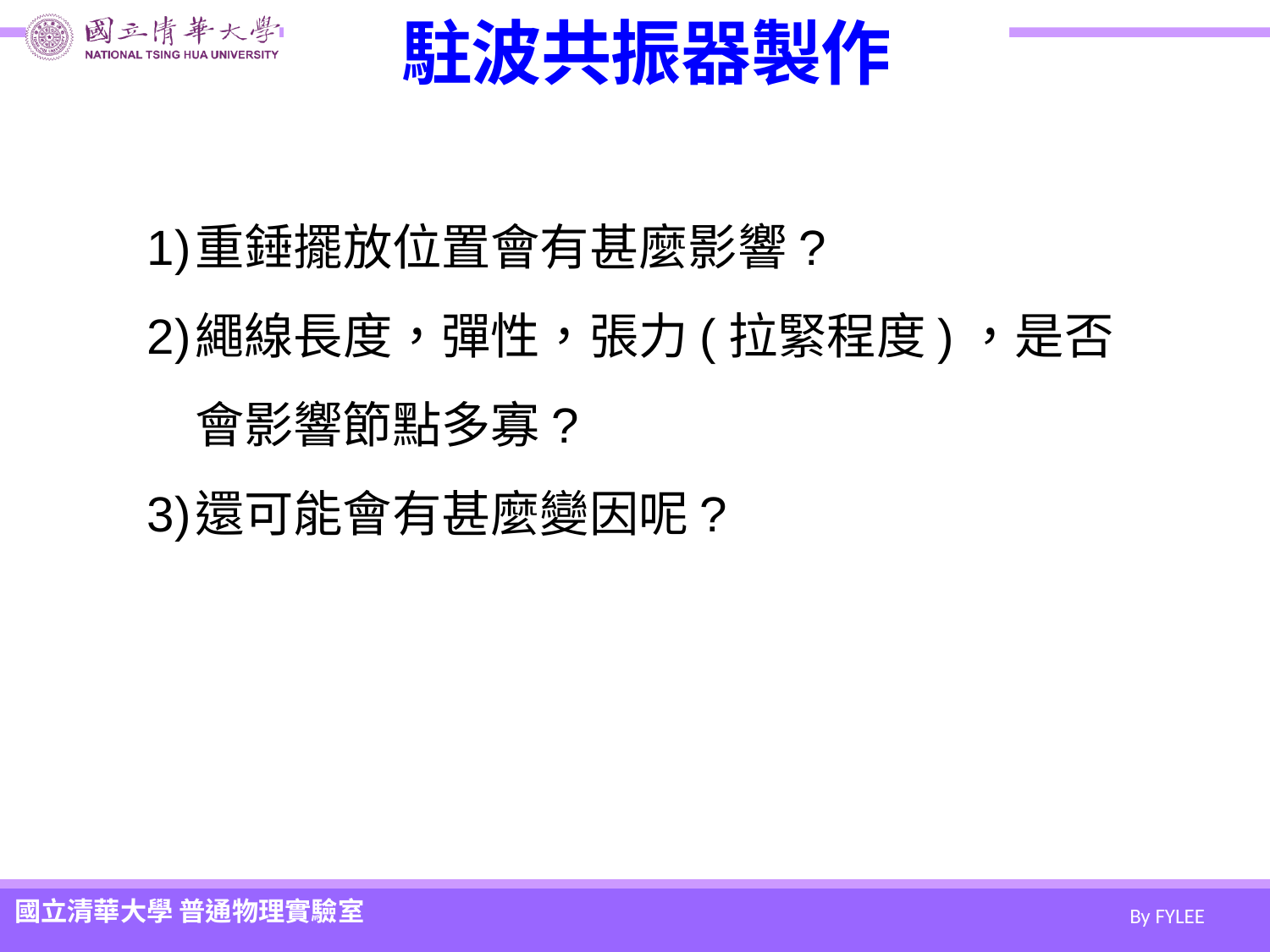

# 駐波共振器製作
重錘擺放位置會有甚麼影響?
繩線長度，彈性，張力(拉緊程度)，是否會影響節點多寡?
還可能會有甚麼變因呢?